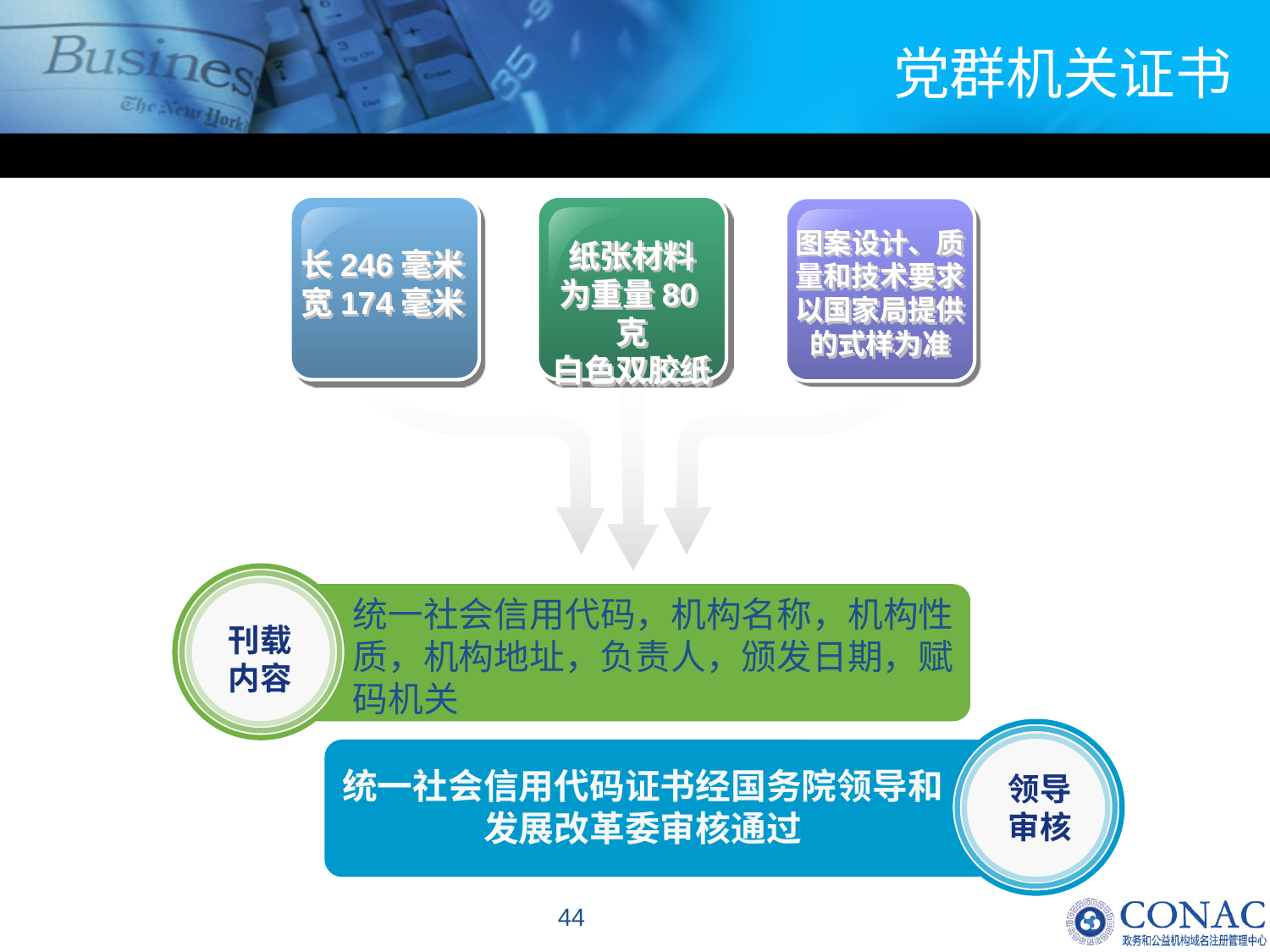

党群机关证书

图案设计、质量和技术要求以国家局提供的式样为准
纸张材料
为重量80克
白色双胶纸
长246毫米
宽174毫米

统一社会信用代码，机构名称，机构性质，机构地址，负责人，颁发日期，赋码机关
刊载
内容

统一社会信用代码证书经国务院领导和发展改革委审核通过
领导
审核
44